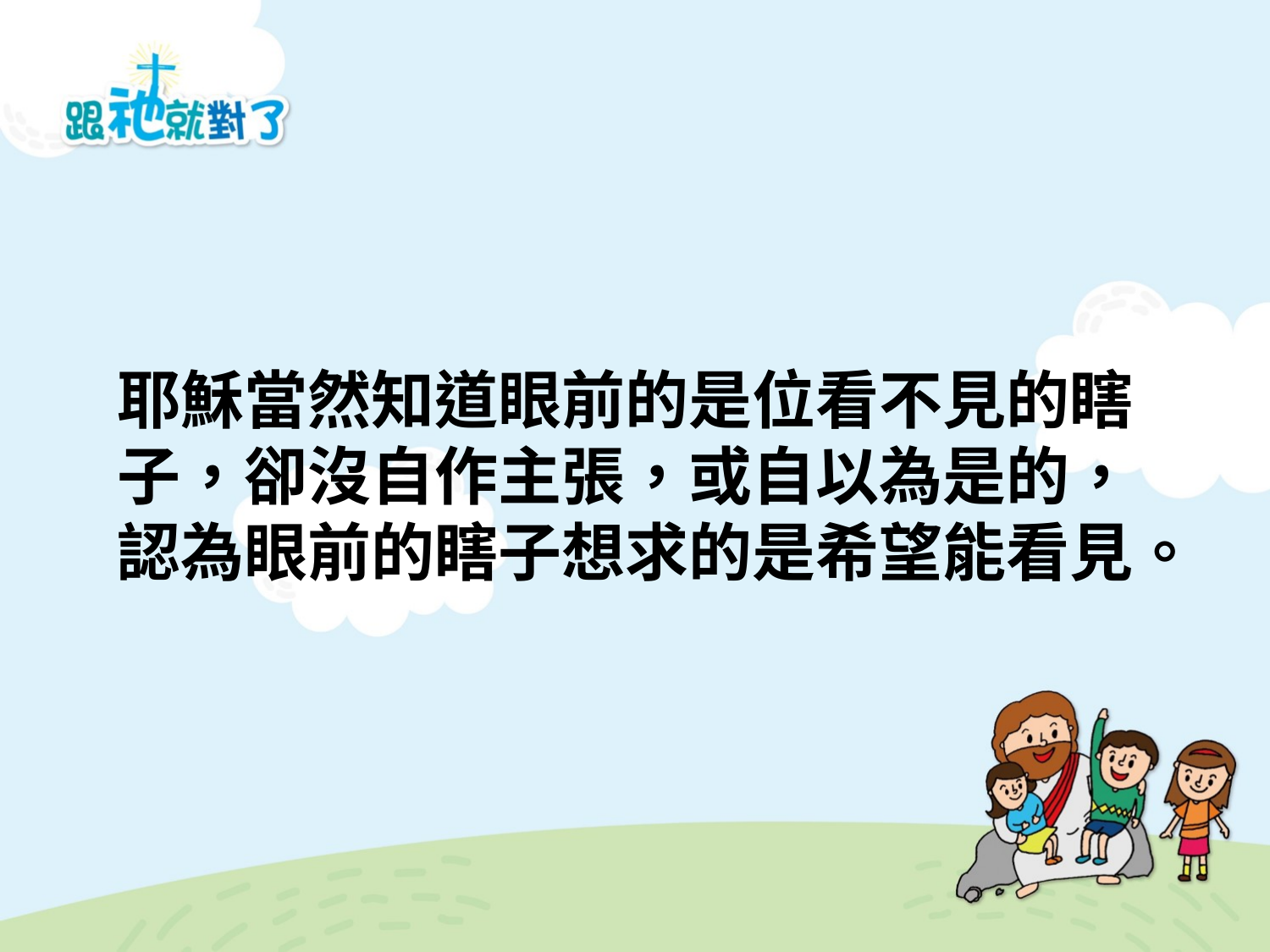

耶穌當然知道眼前的是位看不見的瞎子，卻沒自作主張，或自以為是的，認為眼前的瞎子想求的是希望能看見。